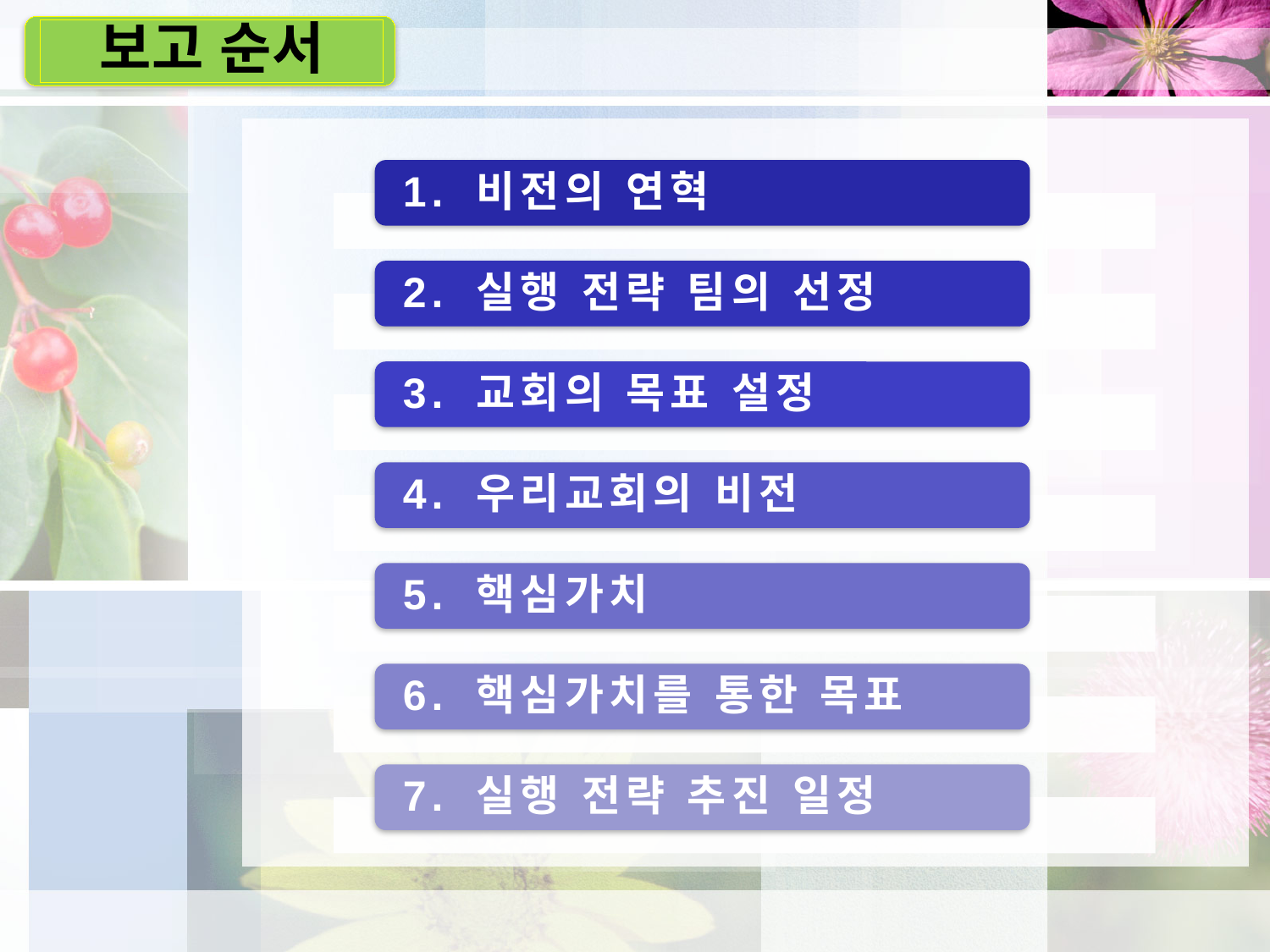

보고 순서
1. 비전의 연혁
2. 실행 전략 팀의 선정
3. 교회의 목표 설정
4. 우리교회의 비전
5. 핵심가치
6. 핵심가치를 통한 목표
7. 실행 전략 추진 일정